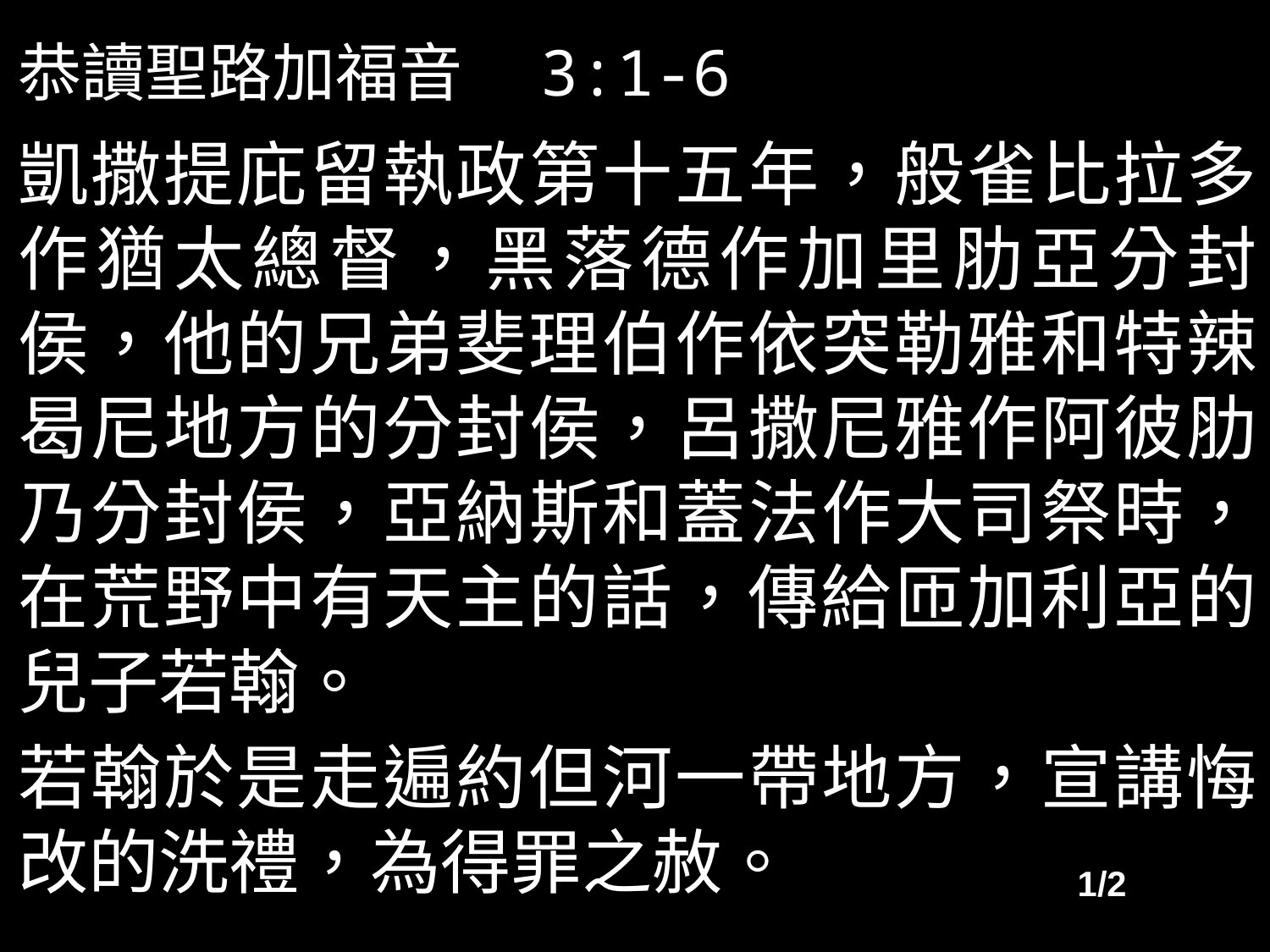

恭讀聖路加福音　3:1-6
凱撒提庇留執政第十五年，般雀比拉多作猶太總督，黑落德作加里肋亞分封侯，他的兄弟斐理伯作依突勒雅和特辣曷尼地方的分封侯，呂撒尼雅作阿彼肋乃分封侯，亞納斯和蓋法作大司祭時，在荒野中有天主的話，傳給匝加利亞的兒子若翰。
若翰於是走遍約但河一帶地方，宣講悔改的洗禮，為得罪之赦。

1/2